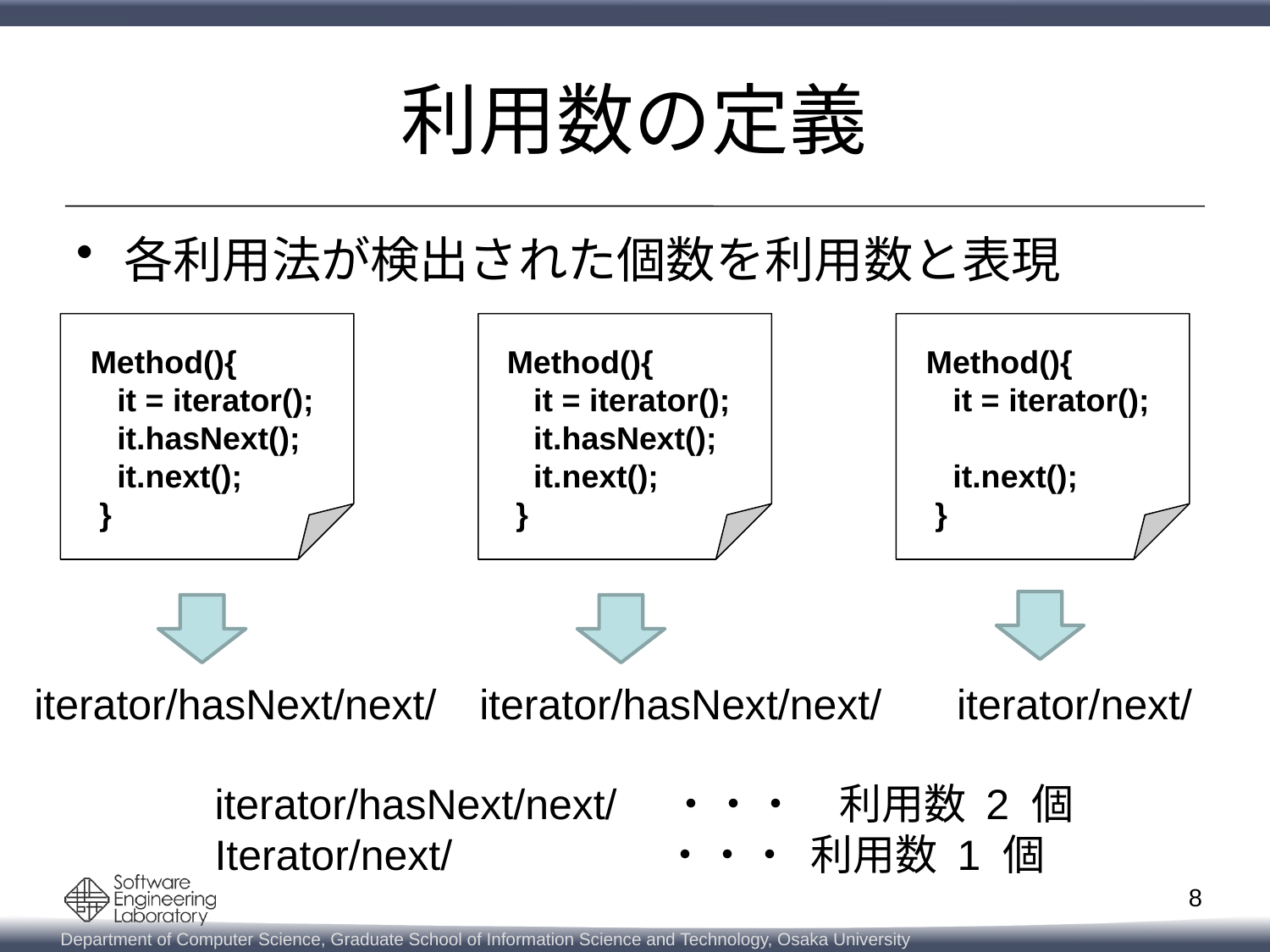

# 利用数の定義
各利用法が検出された個数を利用数と表現

Method(){
   it = iterator();
   it.hasNext();
   it.next();
 }
Method(){
   it = iterator();

   it.next();
 }
Method(){
   it = iterator();
   it.hasNext();
   it.next();
 }

iterator/hasNext/next/
iterator/hasNext/next/
iterator/next/
iterator/hasNext/next/　・・・　利用数 2 個
Iterator/next/                 ・・・  利用数 1 個
8